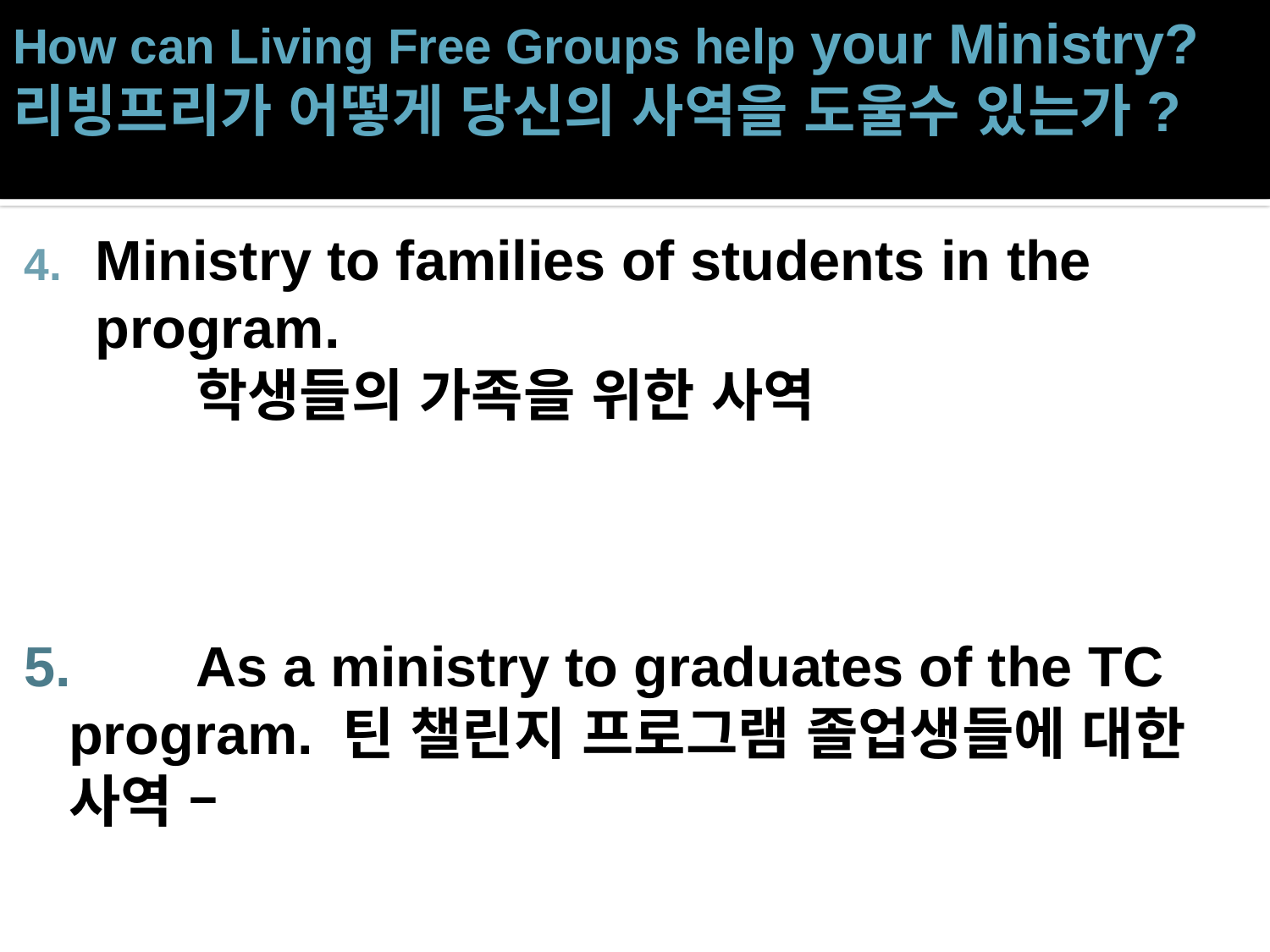

# How can Living Free Groups help your Ministry? 리빙프리가 어떻게 당신의 사역을 도울수 있는가?
Ministry to families of students in the program.
		학생들의 가족을 위한 사역

5.	As a ministry to graduates of the TC program. 틴 챌린지 프로그램 졸업생들에 대한 사역 –